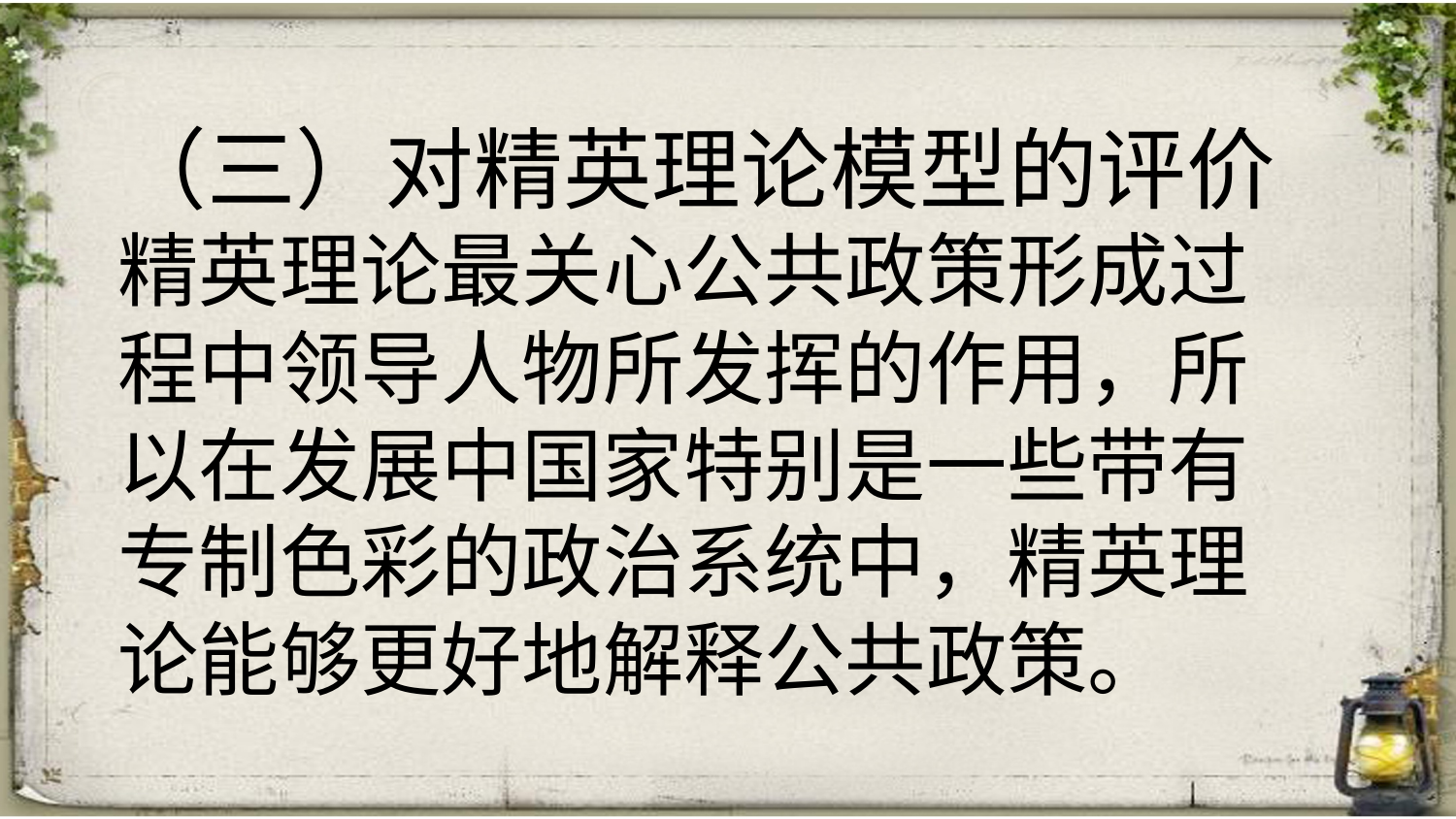

（三）对精英理论模型的评价
精英理论最关心公共政策形成过程中领导人物所发挥的作用，所以在发展中国家特别是一些带有专制色彩的政治系统中，精英理论能够更好地解释公共政策。